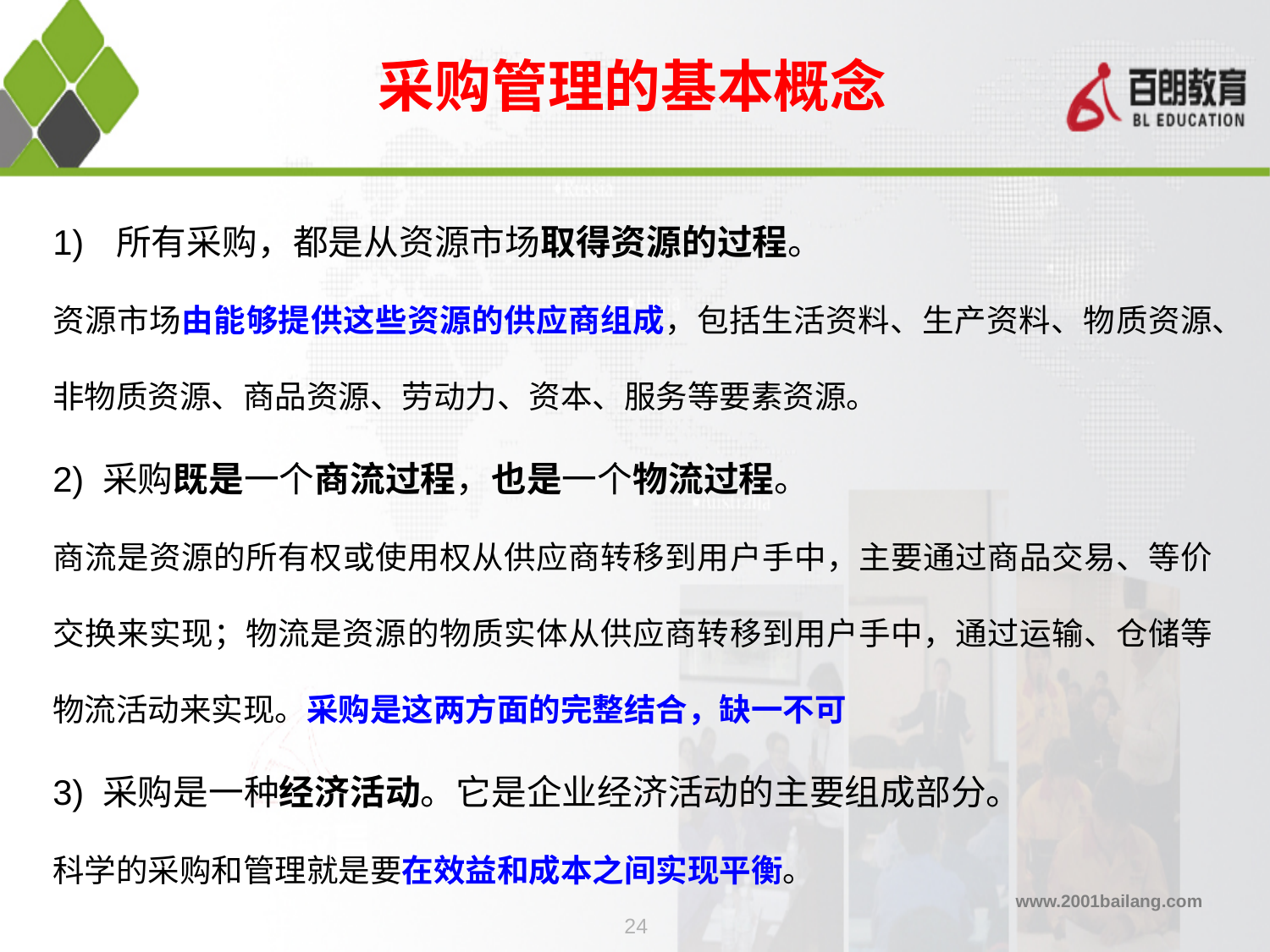

采购管理的基本概念
所有采购，都是从资源市场取得资源的过程。
资源市场由能够提供这些资源的供应商组成，包括生活资料、生产资料、物质资源、非物质资源、商品资源、劳动力、资本、服务等要素资源。
2) 采购既是一个商流过程，也是一个物流过程。
商流是资源的所有权或使用权从供应商转移到用户手中，主要通过商品交易、等价交换来实现；物流是资源的物质实体从供应商转移到用户手中，通过运输、仓储等物流活动来实现。采购是这两方面的完整结合，缺一不可
3) 采购是一种经济活动。它是企业经济活动的主要组成部分。
科学的采购和管理就是要在效益和成本之间实现平衡。
24